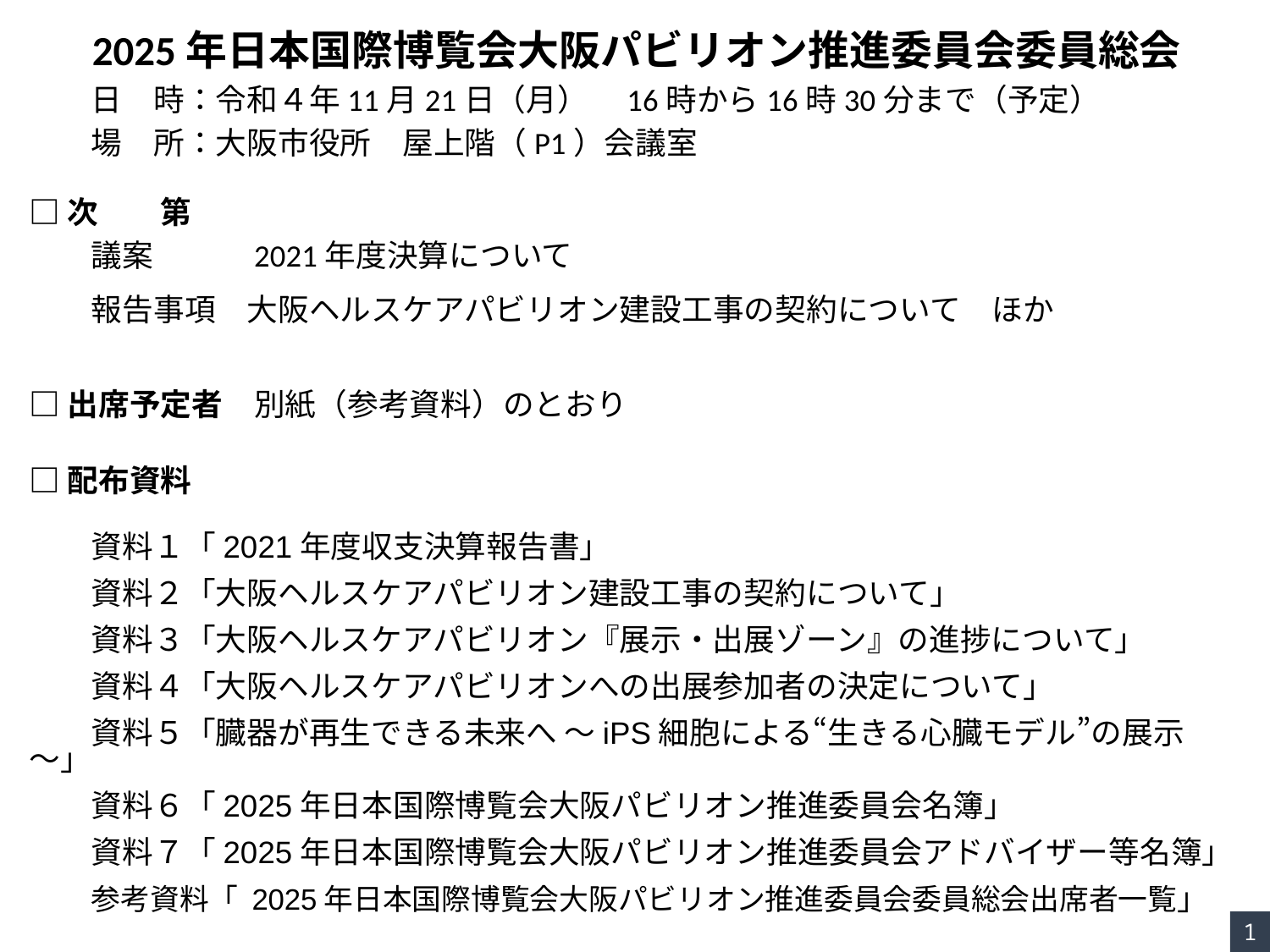

2025年日本国際博覧会大阪パビリオン推進委員会委員総会
　　日　時：令和４年11月21日（月）　16時から16時30分まで（予定）
　　場　所：大阪市役所　屋上階（P1）会議室
□次　　第
　　議案　　　2021年度決算について
　　報告事項　大阪ヘルスケアパビリオン建設工事の契約について　ほか

□出席予定者　別紙（参考資料）のとおり

□配布資料
　　資料１「2021年度収支決算報告書」
　　資料２「大阪ヘルスケアパビリオン建設工事の契約について」
　　資料３「大阪ヘルスケアパビリオン『展示・出展ゾーン』の進捗について」
　　資料４「大阪ヘルスケアパビリオンへの出展参加者の決定について」
　　資料５「臓器が再生できる未来へ ～iPS細胞による“生きる心臓モデル”の展示～」
　　資料６「2025年日本国際博覧会大阪パビリオン推進委員会名簿」
　　資料７「2025年日本国際博覧会大阪パビリオン推進委員会アドバイザー等名簿」
　　参考資料「 2025年日本国際博覧会大阪パビリオン推進委員会委員総会出席者一覧」
1